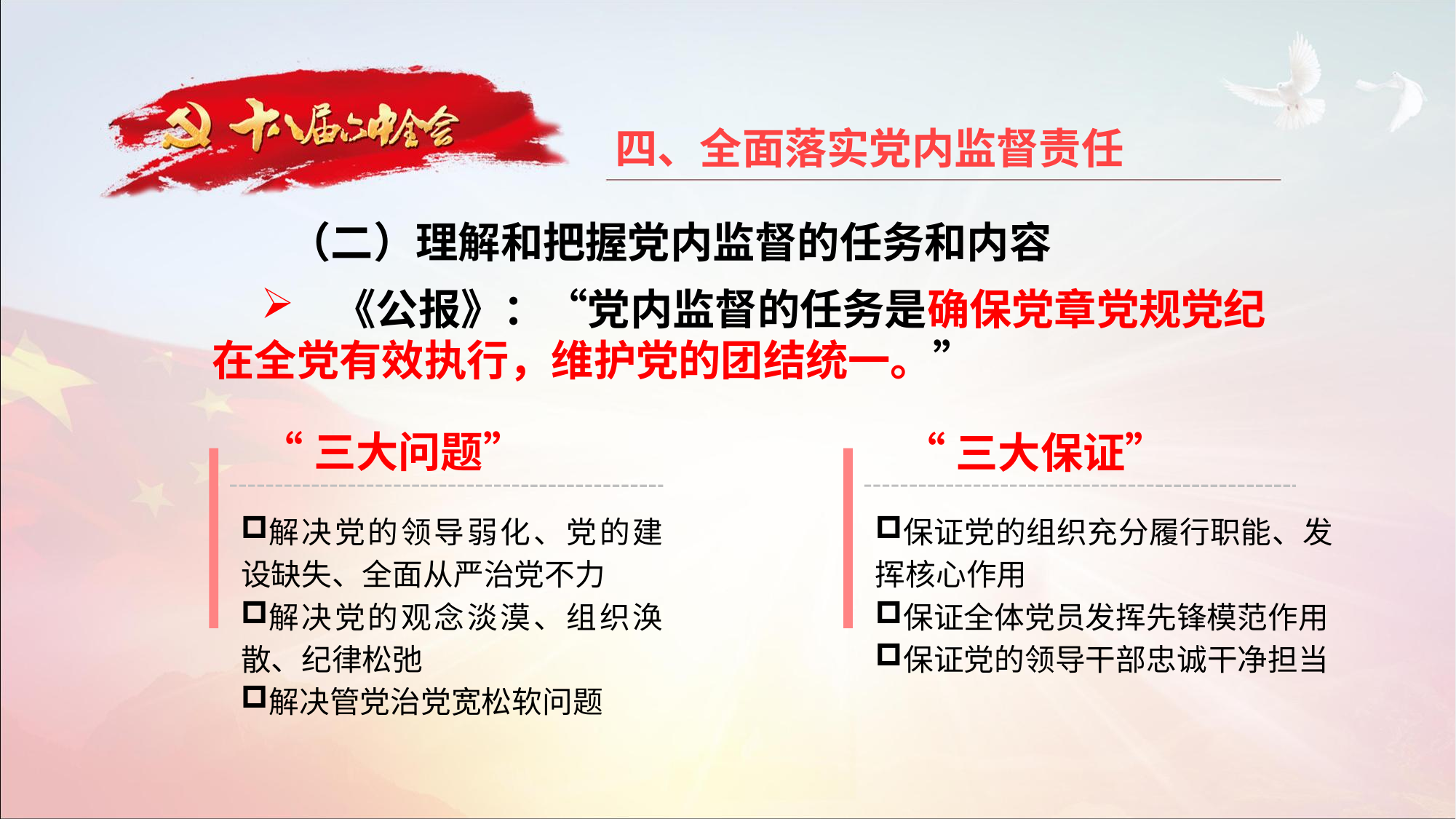

四、全面落实党内监督责任
（二）理解和把握党内监督的任务和内容
   《公报》：“党内监督的任务是确保党章党规党纪在全党有效执行，维护党的团结统一。”

“三大问题”
“三大保证”

解决党的领导弱化、党的建设缺失、全面从严治党不力
解决党的观念淡漠、组织涣散、纪律松弛
解决管党治党宽松软问题
保证党的组织充分履行职能、发挥核心作用
保证全体党员发挥先锋模范作用
保证党的领导干部忠诚干净担当